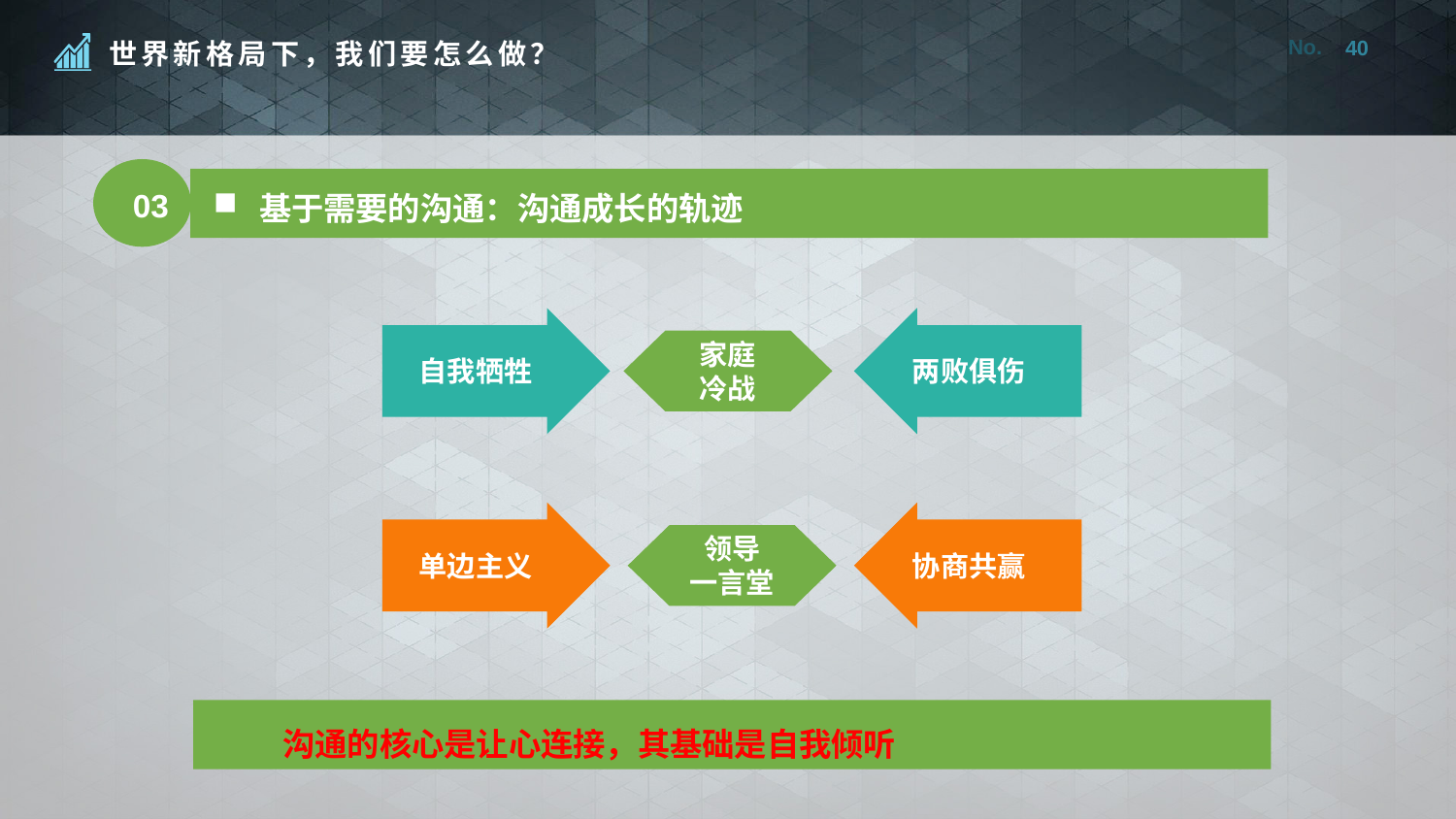

40

03

基于需要的沟通：沟通成长的轨迹

家庭
冷战
自我牺牲
两败俱伤

领导
一言堂
单边主义
协商共赢
沟通的核心是让心连接，其基础是自我倾听